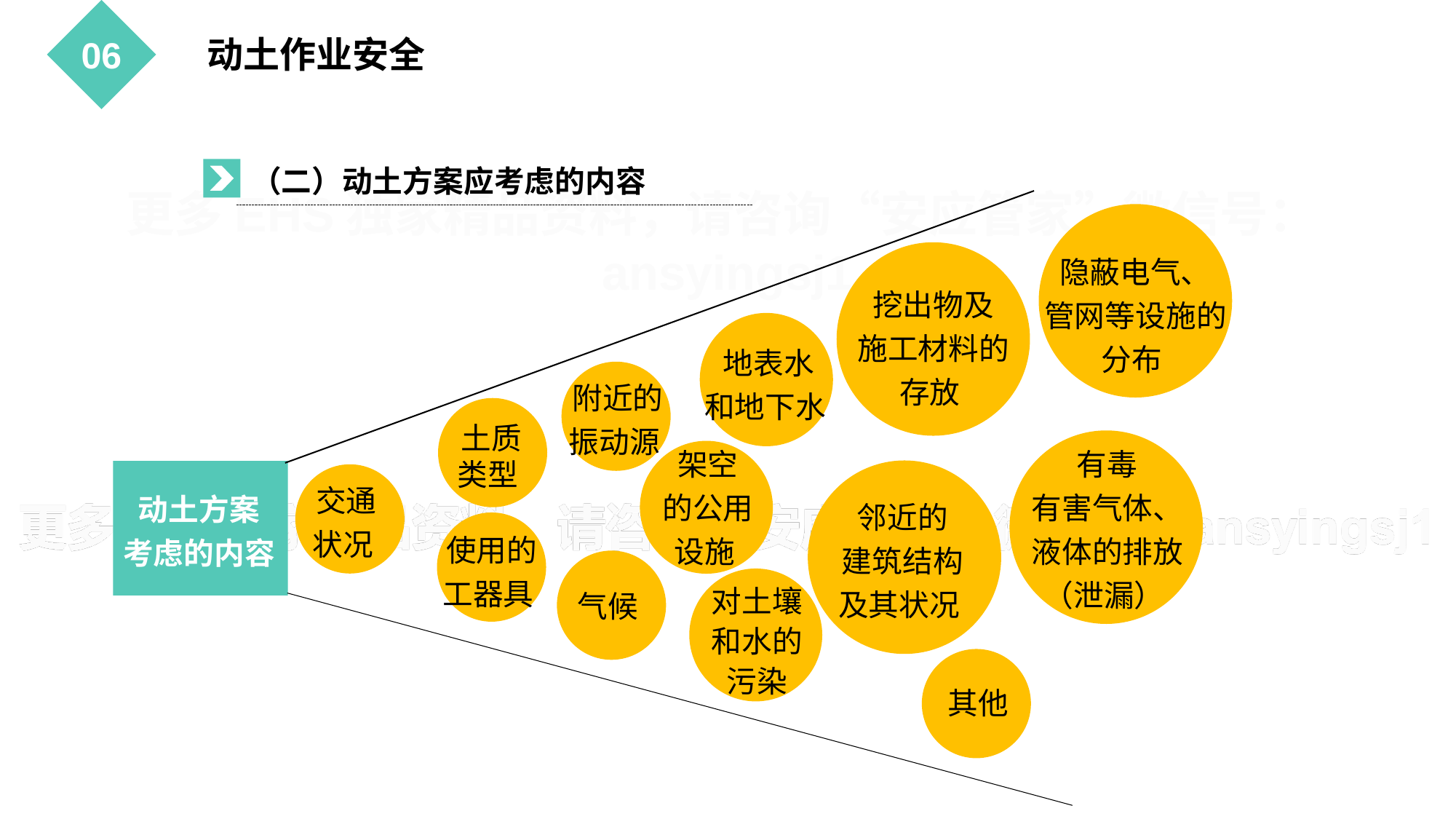

动土作业安全
06
（二）动土方案应考虑的内容

隐蔽电气、
管网等设施的
分布

挖出物及
施工材料的
存放

地表水
和地下水

附近的振动源

土质类型

有毒
有害气体、
液体的排放
（泄漏）
架空
的公用
设施

交通状况
动土方案
考虑的内容
邻近的
建筑结构
及其状况

使用的工器具

对土壤
和水的
污染
气候

其他